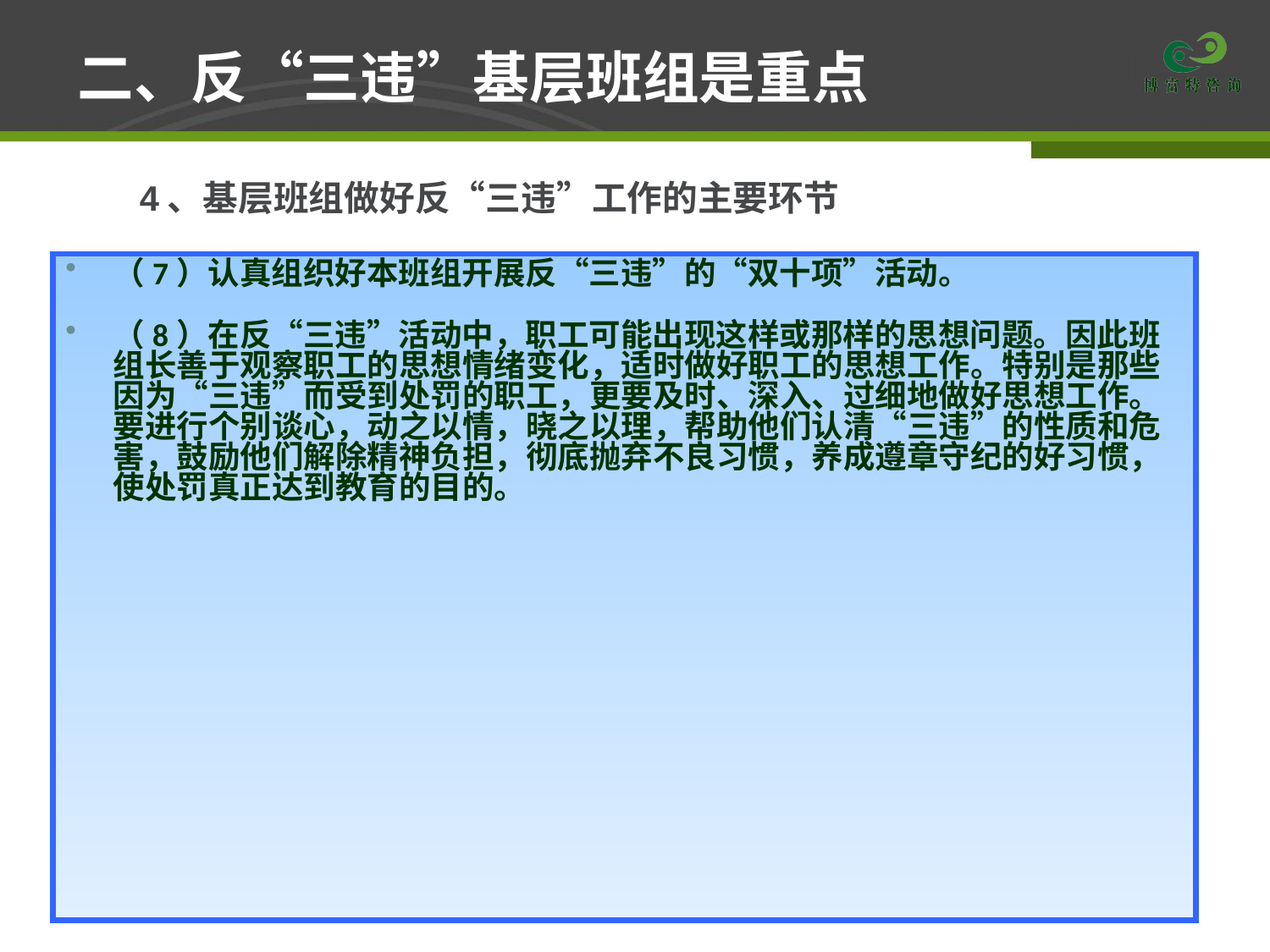

# 二、反“三违”基层班组是重点
4、基层班组做好反“三违”工作的主要环节
（7）认真组织好本班组开展反“三违”的“双十项”活动。
（8）在反“三违”活动中，职工可能出现这样或那样的思想问题。因此班组长善于观察职工的思想情绪变化，适时做好职工的思想工作。特别是那些因为“三违”而受到处罚的职工，更要及时、深入、过细地做好思想工作。要进行个别谈心，动之以情，晓之以理，帮助他们认清“三违”的性质和危害，鼓励他们解除精神负担，彻底抛弃不良习惯，养成遵章守纪的好习惯，使处罚真正达到教育的目的。

32